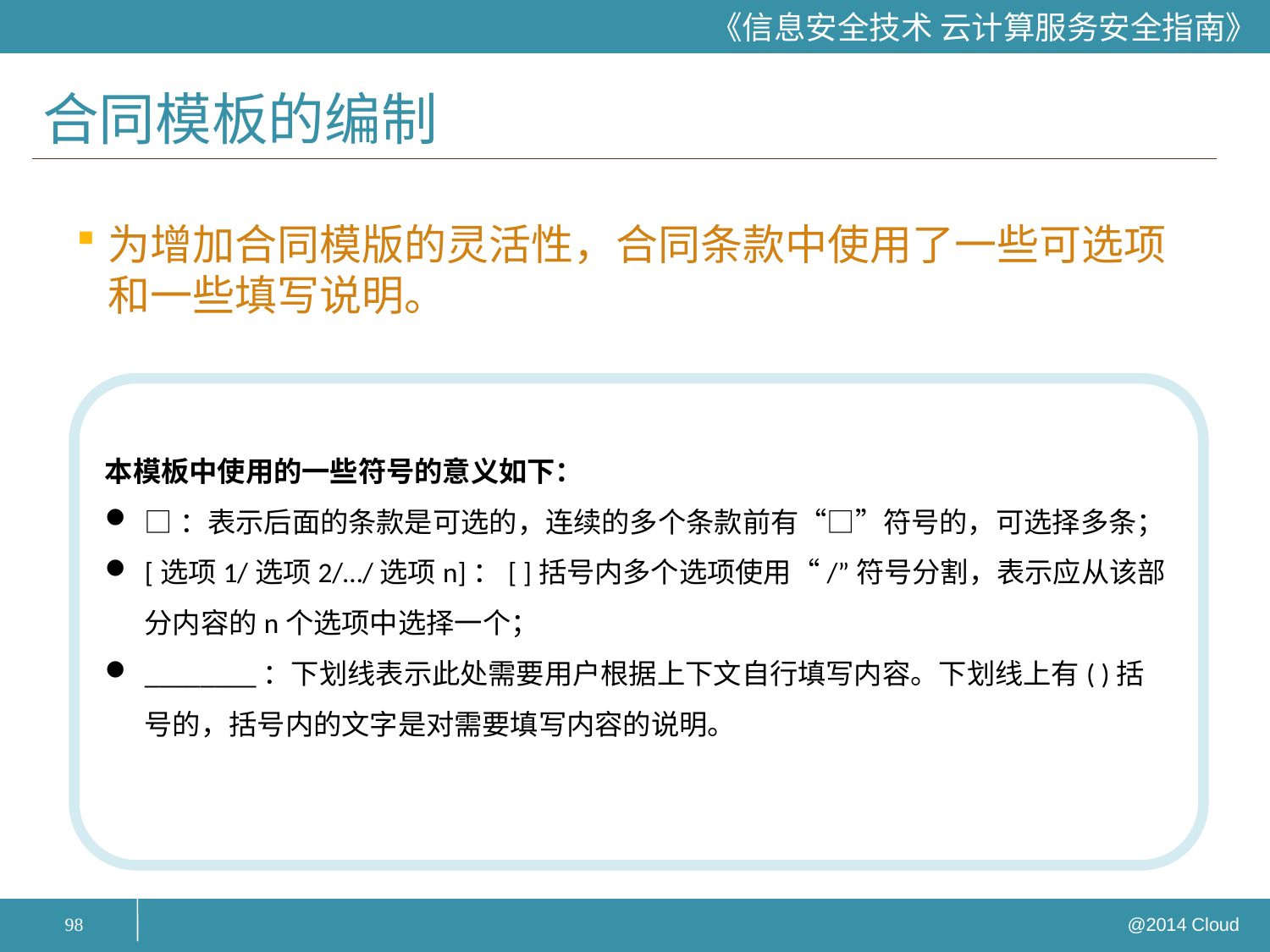

# 合同模板的编制
为增加合同模版的灵活性，合同条款中使用了一些可选项和一些填写说明。

本模板中使用的一些符号的意义如下：
□：表示后面的条款是可选的，连续的多个条款前有“□”符号的，可选择多条；
[选项1/选项2/…/选项n]：[ ]括号内多个选项使用“/”符号分割，表示应从该部分内容的n个选项中选择一个；
________：下划线表示此处需要用户根据上下文自行填写内容。下划线上有( )括号的，括号内的文字是对需要填写内容的说明。

98